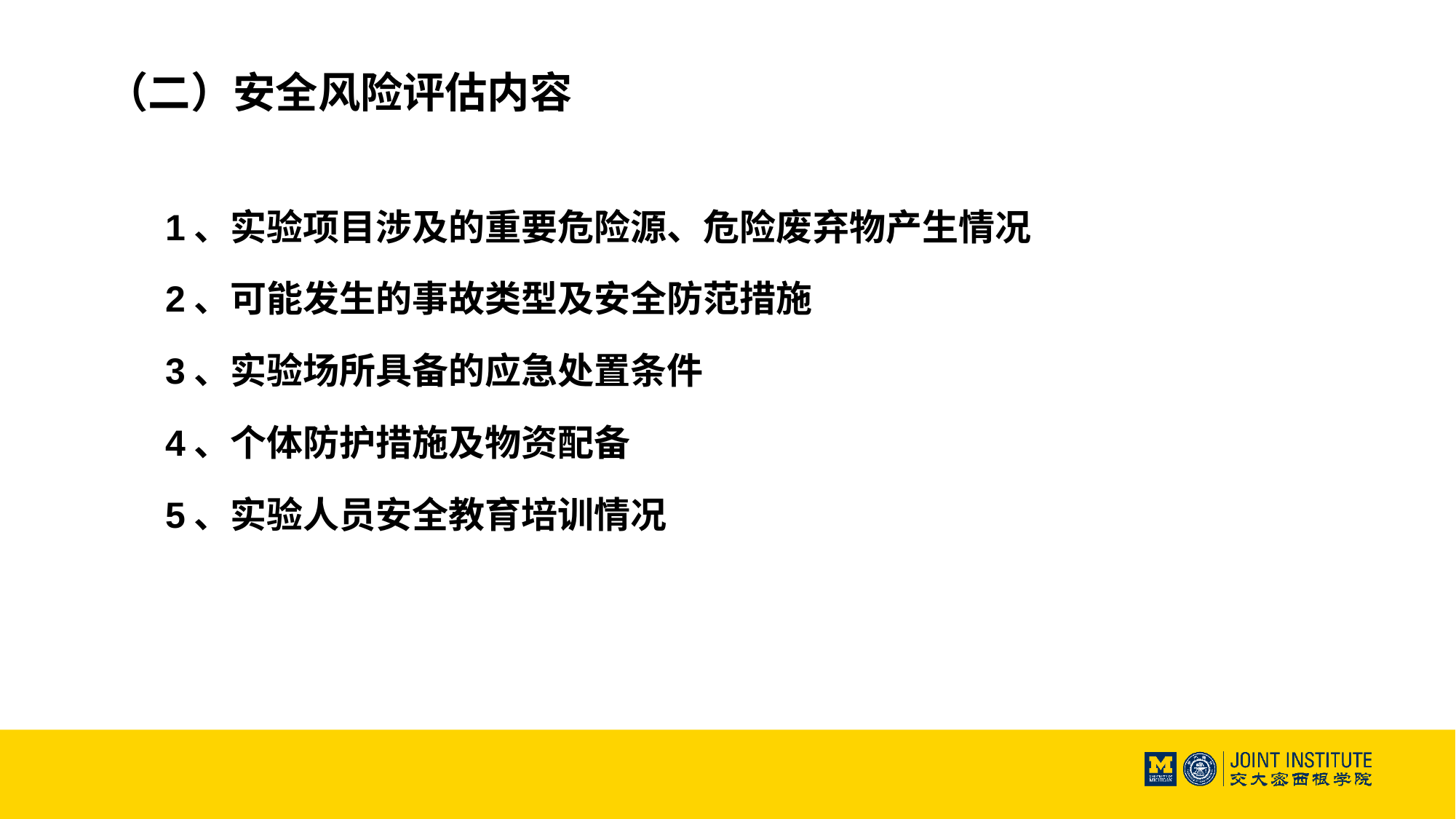

（二）安全风险评估内容
1、实验项目涉及的重要危险源、危险废弃物产生情况
2、可能发生的事故类型及安全防范措施
3、实验场所具备的应急处置条件
4、个体防护措施及物资配备
5、实验人员安全教育培训情况